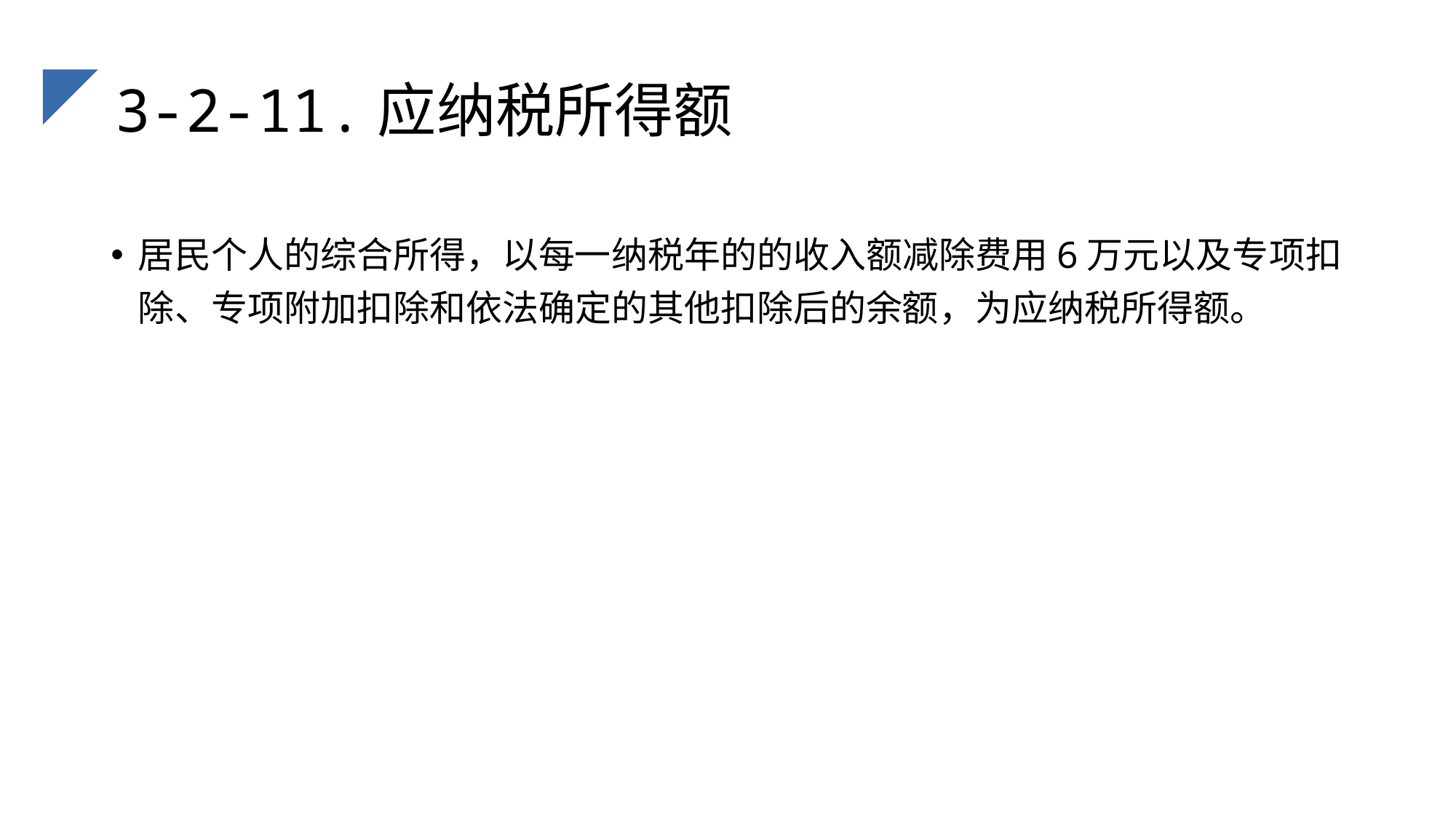

# 3-2-11.应纳税所得额
居民个人的综合所得，以每一纳税年的的收入额减除费用6万元以及专项扣除、专项附加扣除和依法确定的其他扣除后的余额，为应纳税所得额。